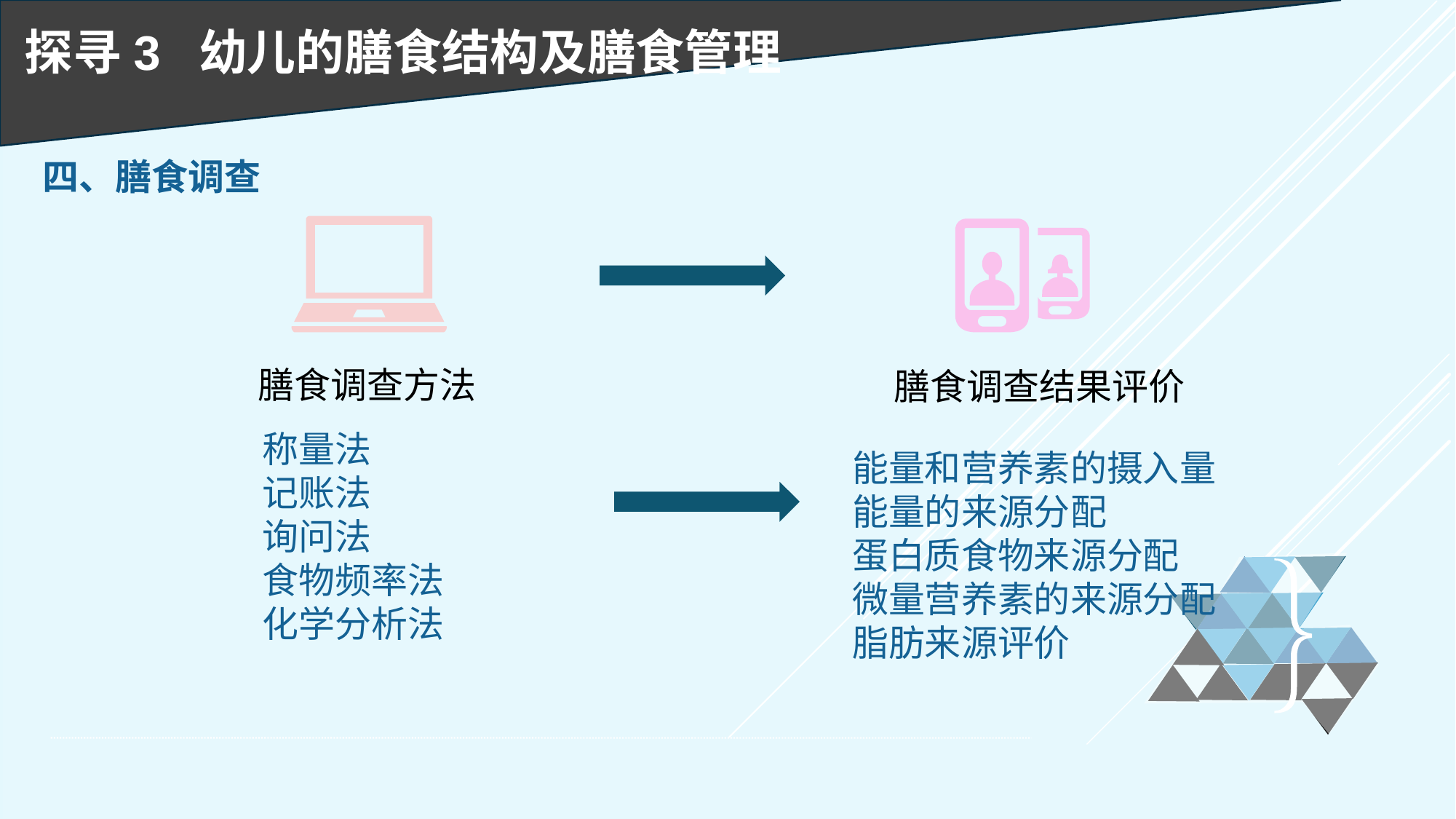

探寻3  幼儿的膳食结构及膳食管理
四、膳食调查

膳食调查方法
膳食调查结果评价
称量法
记账法
询问法
食物频率法
化学分析法
能量和营养素的摄入量
能量的来源分配
蛋白质食物来源分配
微量营养素的来源分配
脂肪来源评价